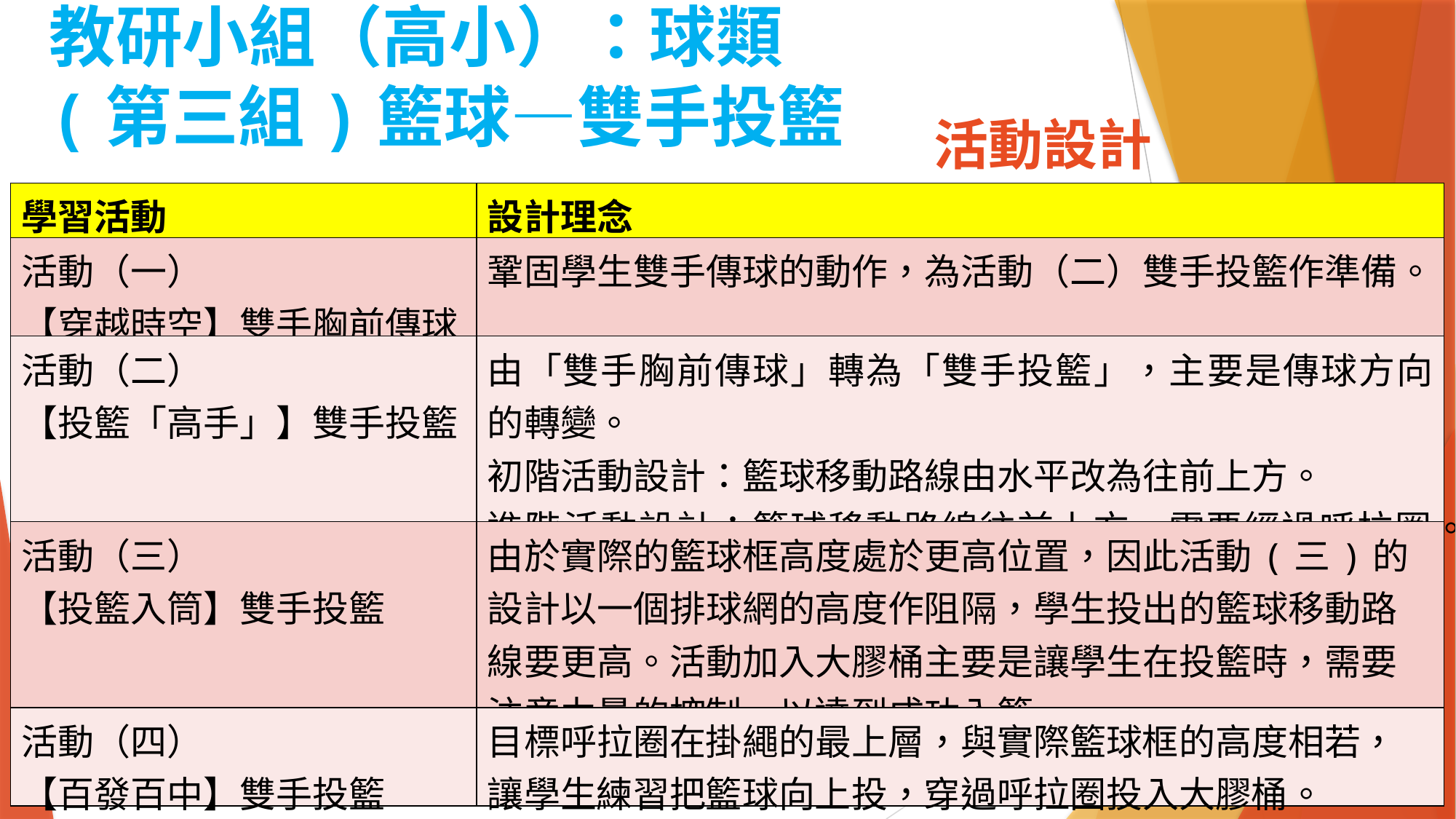

教研小組（高小）：球類
(第三組)籃球—雙手投籃
# 活動設計
| 學習活動 | 設計理念 |
| --- | --- |
| 活動（一） 【穿越時空】雙手胸前傳球 | 鞏固學生雙手傳球的動作，為活動（二）雙手投籃作準備。 |
| 活動（二） 【投籃「高手」】雙手投籃 | 由「雙手胸前傳球」轉為「雙手投籃」，主要是傳球方向的轉變。 初階活動設計：籃球移動路線由水平改為往前上方。 進階活動設計：籃球移動路線往前上方，需要經過呼拉圈。 |
| 活動（三） 【投籃入筒】雙手投籃 | 由於實際的籃球框高度處於更高位置，因此活動(三)的設計以一個排球網的高度作阻隔，學生投出的籃球移動路線要更高。活動加入大膠桶主要是讓學生在投籃時，需要注意力量的控制，以達到成功入籃。 |
| 活動（四） 【百發百中】雙手投籃 | 目標呼拉圈在掛繩的最上層，與實際籃球框的高度相若，讓學生練習把籃球向上投，穿過呼拉圈投入大膠桶。 |